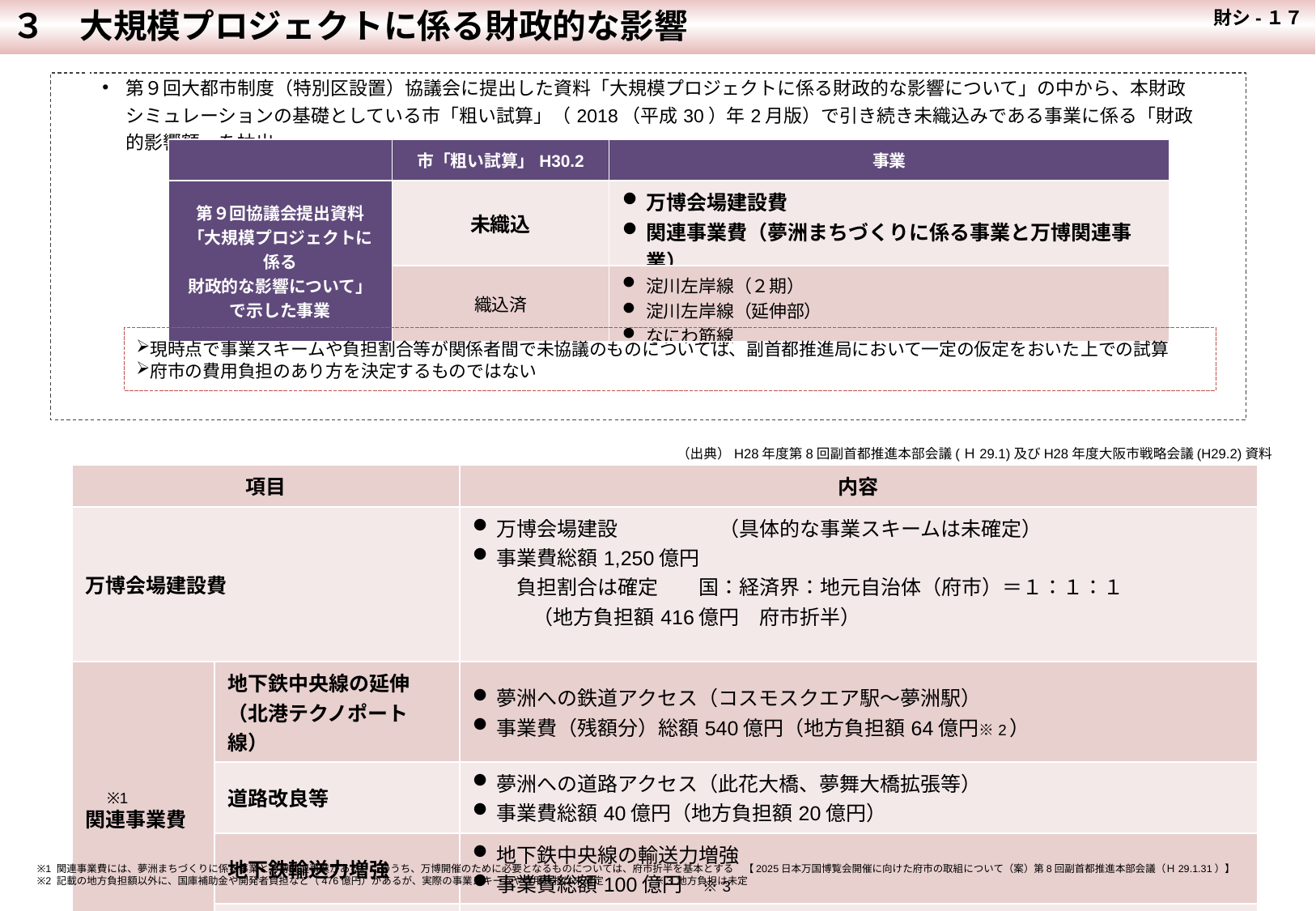

３　大規模プロジェクトに係る財政的な影響
 財シ-１７
| 第９回大都市制度（特別区設置）協議会に提出した資料「大規模プロジェクトに係る財政的な影響について」の中から、本財政シミュレーションの基礎としている市「粗い試算」（2018（平成30）年2月版）で引き続き未織込みである事業に係る「財政的影響額」を抽出 |
| --- |

|  | 市「粗い試算」H30.2 | 事業 |
| --- | --- | --- |
| 第９回協議会提出資料 「大規模プロジェクトに係る 財政的な影響について」 で示した事業 | 未織込 | 万博会場建設費 関連事業費（夢洲まちづくりに係る事業と万博関連事業） |
|  | 織込済 | 淀川左岸線（２期） 淀川左岸線（延伸部） なにわ筋線 |
現時点で事業スキームや負担割合等が関係者間で未協議のものについては、副首都推進局において一定の仮定をおいた上での試算
府市の費用負担のあり方を決定するものではない
（出典）H28年度第8回副首都推進本部会議(Ｈ29.1)及びH28年度大阪市戦略会議(H29.2)資料
| 項目 |  | 内容 |
| --- | --- | --- |
| 万博会場建設費 |  | 万博会場建設　　　　　（具体的な事業スキームは未確定） 事業費総額1,250億円 　負担割合は確定　　国：経済界：地元自治体（府市）＝１：１：１ 　　　（地方負担額416億円　府市折半） |
| 関連事業費 | 地下鉄中央線の延伸 （北港テクノポート線） | 夢洲への鉄道アクセス（コスモスクエア駅～夢洲駅） 事業費（残額分）総額540億円（地方負担額64億円※2） |
|  | 道路改良等 | 夢洲への道路アクセス（此花大橋、夢舞大橋拡張等） 事業費総額40億円（地方負担額20億円） |
|  | 地下鉄輸送力増強 | 地下鉄中央線の輸送力増強 事業費総額100億円　※3 |
|  | 南エリア埋立追加工事 | 南エリア30ha埋立ての追加工事 事業費総額50億円（地方負担額50億円） |
※1
※1 関連事業費には、夢洲まちづくりに係る事業と万博関連事業がある。このうち、万博開催のために必要となるものについては、府市折半を基本とする　【2025日本万国博覧会開催に向けた府市の取組について（案）第8回副首都推進本部会議（Ｈ29.1.31）】
※2 記載の地方負担額以外に、国庫補助金や開発者負担など（476億円）があるが、実際の事業スキームや費用負担は未確定　　　　　※３ 地方負担は未定